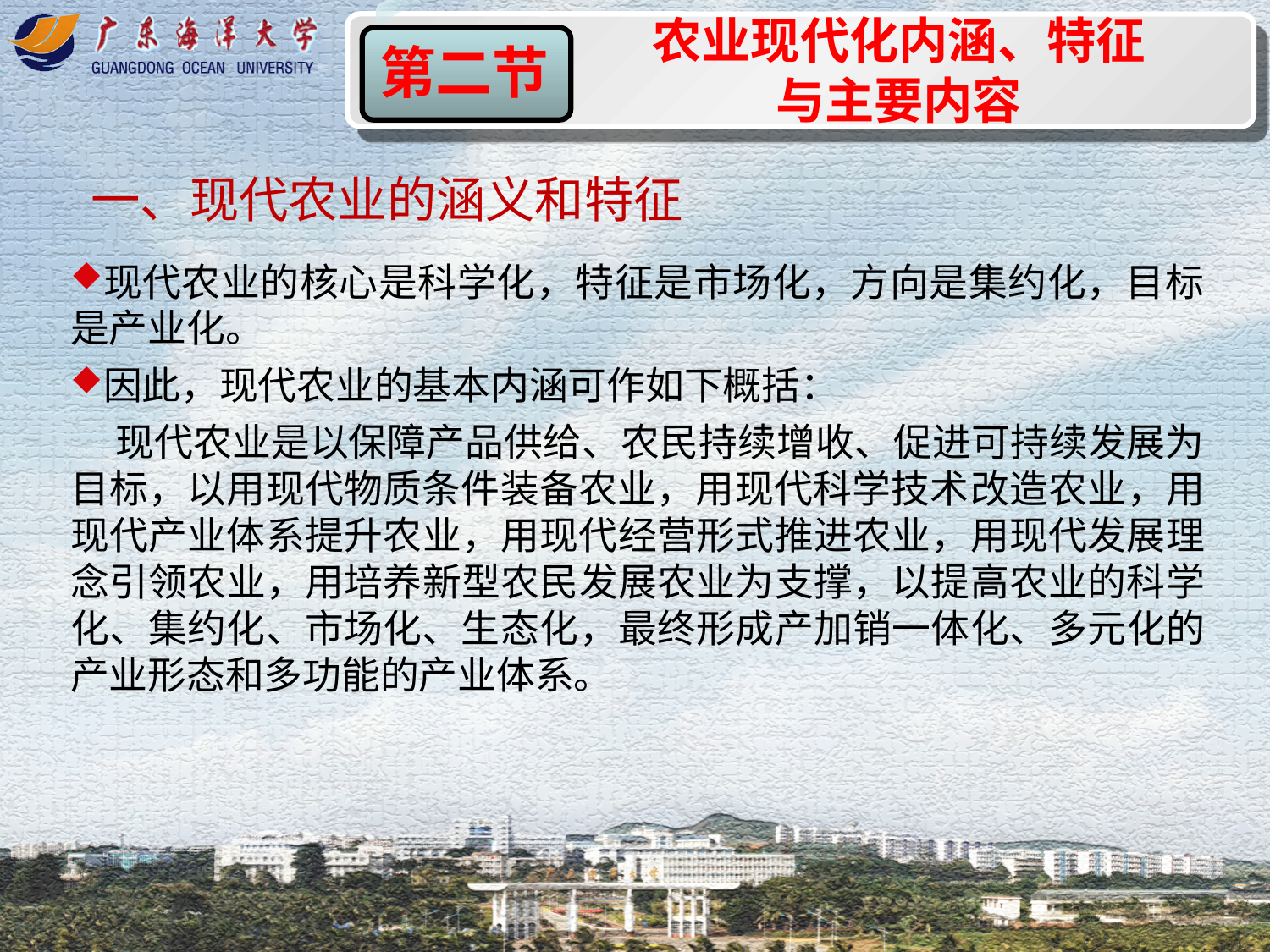

农业现代化内涵、特征与主要内容

第二节
一、现代农业的涵义和特征
现代农业的核心是科学化，特征是市场化，方向是集约化，目标是产业化。
因此，现代农业的基本内涵可作如下概括：
    现代农业是以保障产品供给、农民持续增收、促进可持续发展为目标，以用现代物质条件装备农业，用现代科学技术改造农业，用现代产业体系提升农业，用现代经营形式推进农业，用现代发展理念引领农业，用培养新型农民发展农业为支撑，以提高农业的科学化、集约化、市场化、生态化，最终形成产加销一体化、多元化的产业形态和多功能的产业体系。